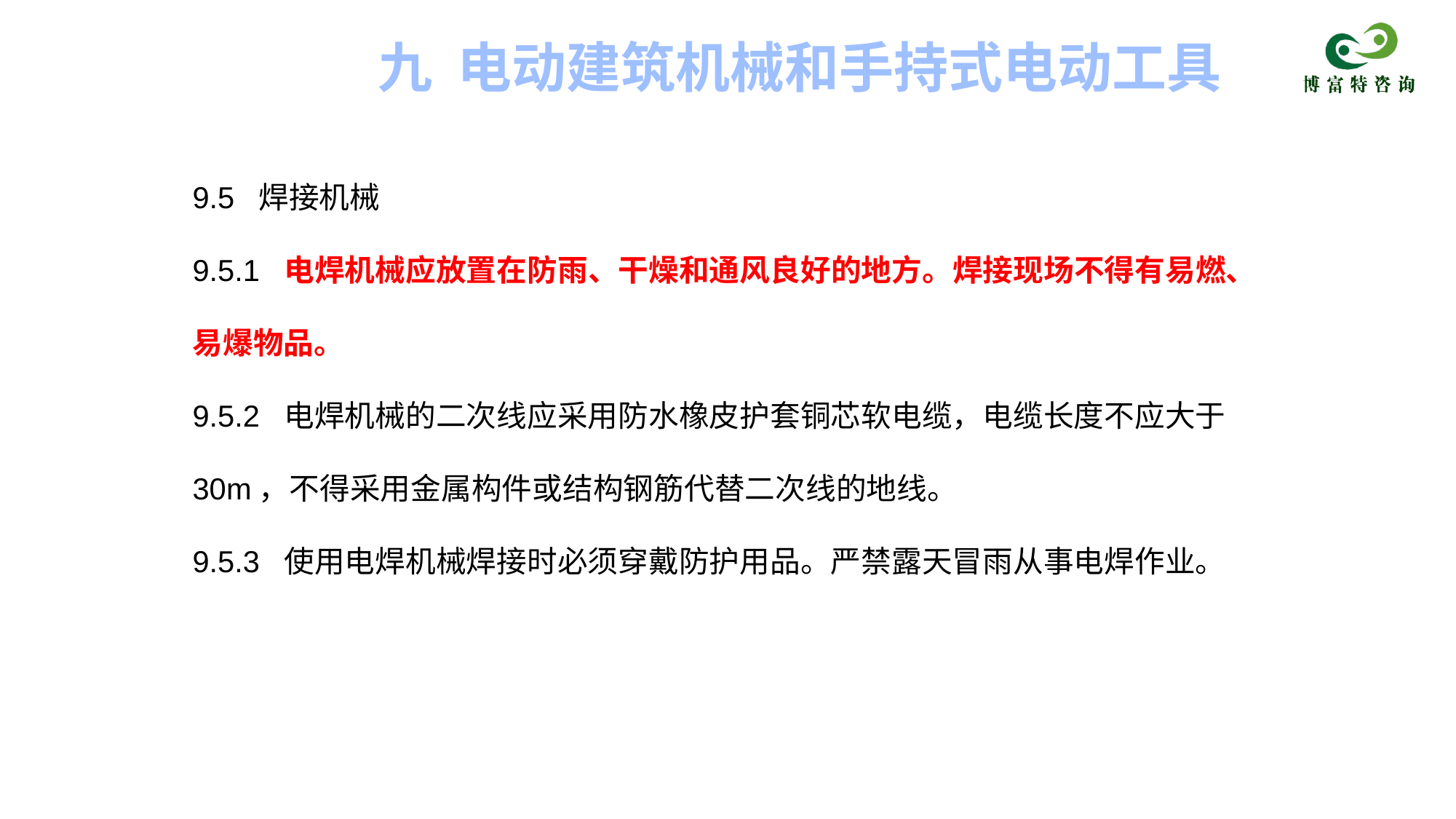

九  电动建筑机械和手持式电动工具
9.5  焊接机械
9.5.1  电焊机械应放置在防雨、干燥和通风良好的地方。焊接现场不得有易燃、易爆物品。
9.5.2  电焊机械的二次线应采用防水橡皮护套铜芯软电缆，电缆长度不应大于30m，不得采用金属构件或结构钢筋代替二次线的地线。
9.5.3  使用电焊机械焊接时必须穿戴防护用品。严禁露天冒雨从事电焊作业。